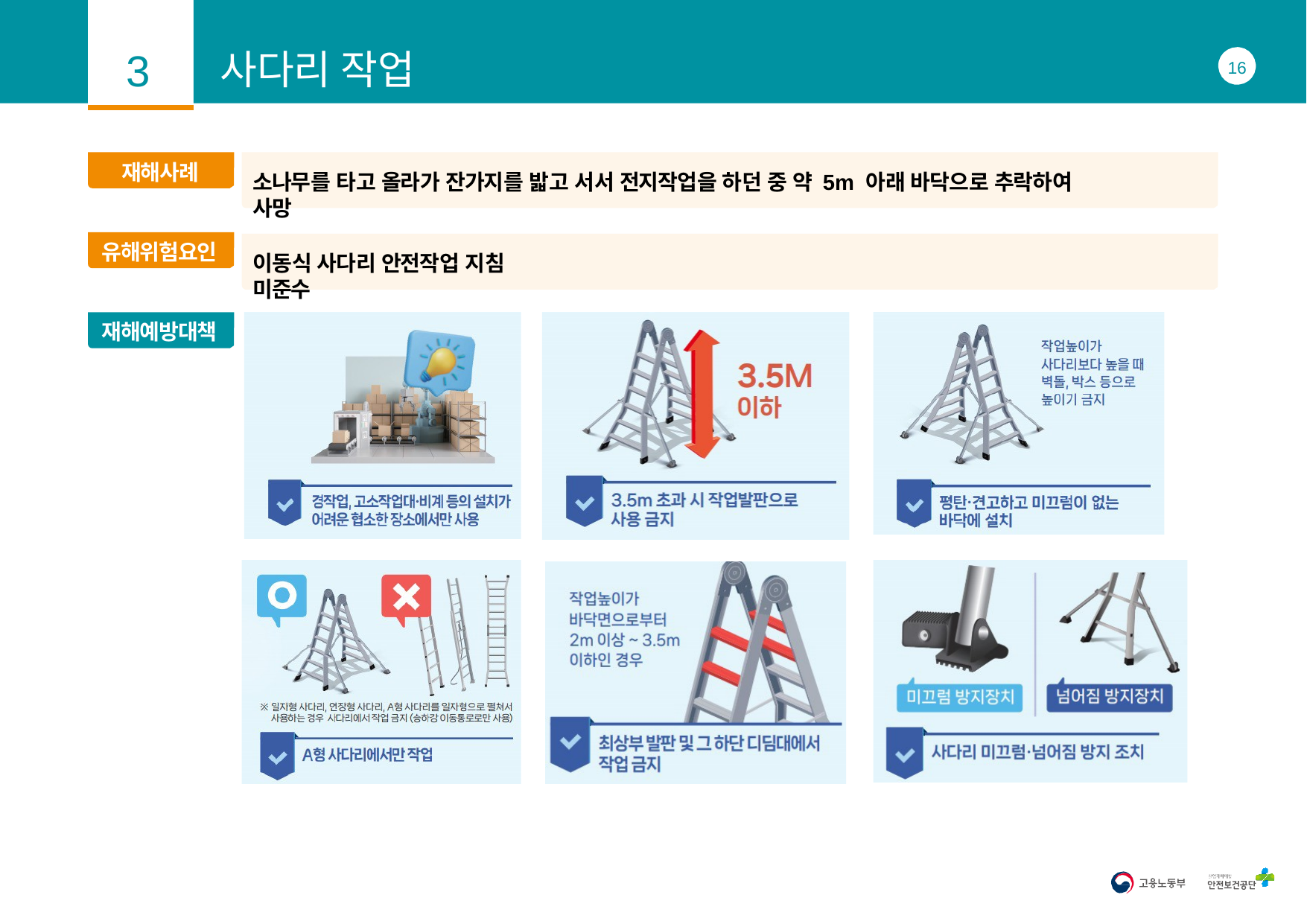

3
# 사다리 작업
16

재해사례
소나무를 타고 올라가 잔가지를 밟고 서서 전지작업을 하던 중 약 5m 아래 바닥으로 추락하여 사망

유해위험요인
이동식 사다리 안전작업 지침 미준수

재해예방대책